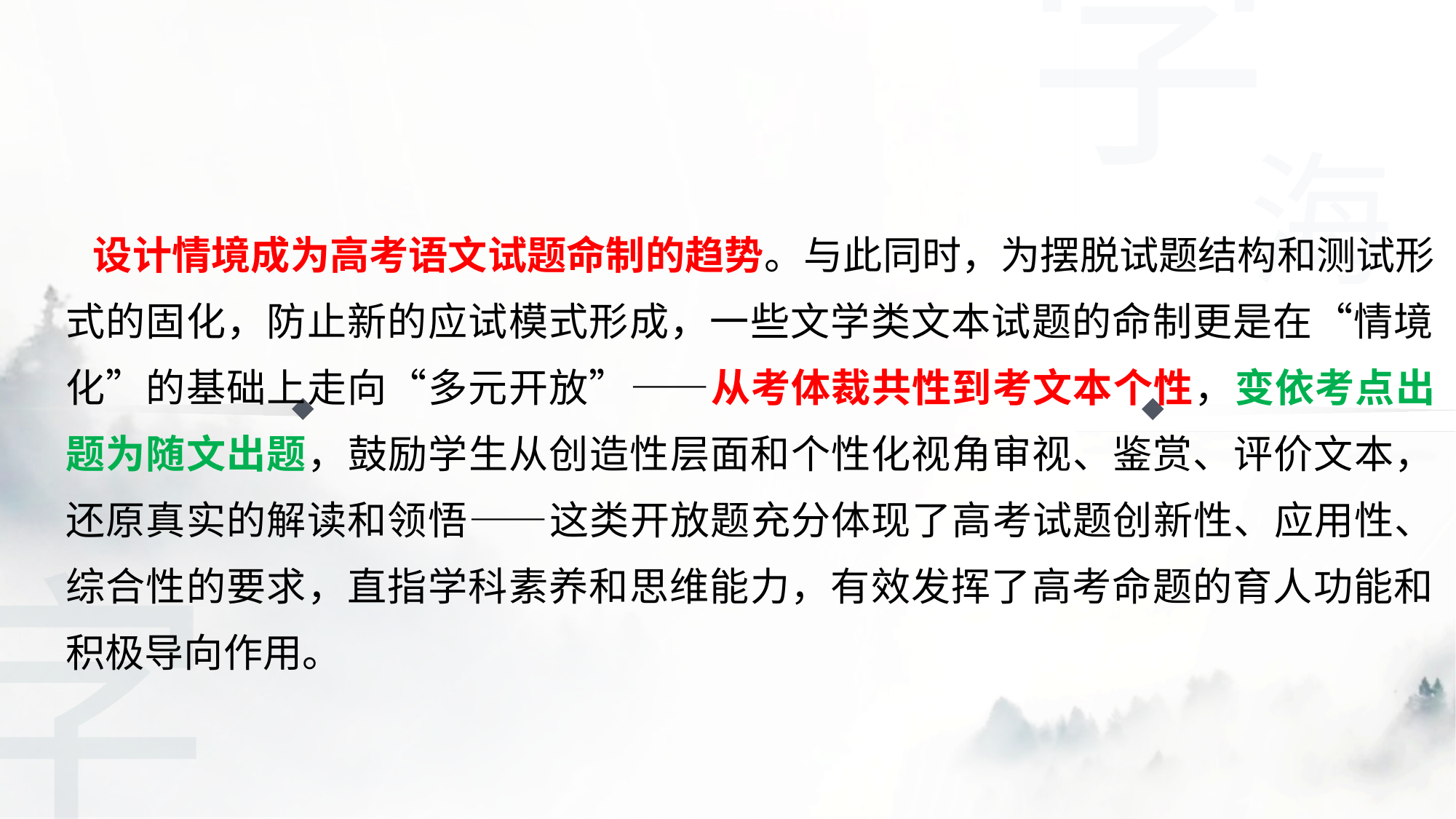

设计情境成为高考语文试题命制的趋势。与此同时，为摆脱试题结构和测试形式的固化，防止新的应试模式形成，一些文学类文本试题的命制更是在“情境化”的基础上走向“多元开放”——从考体裁共性到考文本个性，变依考点出题为随文出题，鼓励学生从创造性层面和个性化视角审视、鉴赏、评价文本，还原真实的解读和领悟——这类开放题充分体现了高考试题创新性、应用性、综合性的要求，直指学科素养和思维能力，有效发挥了高考命题的育人功能和积极导向作用。